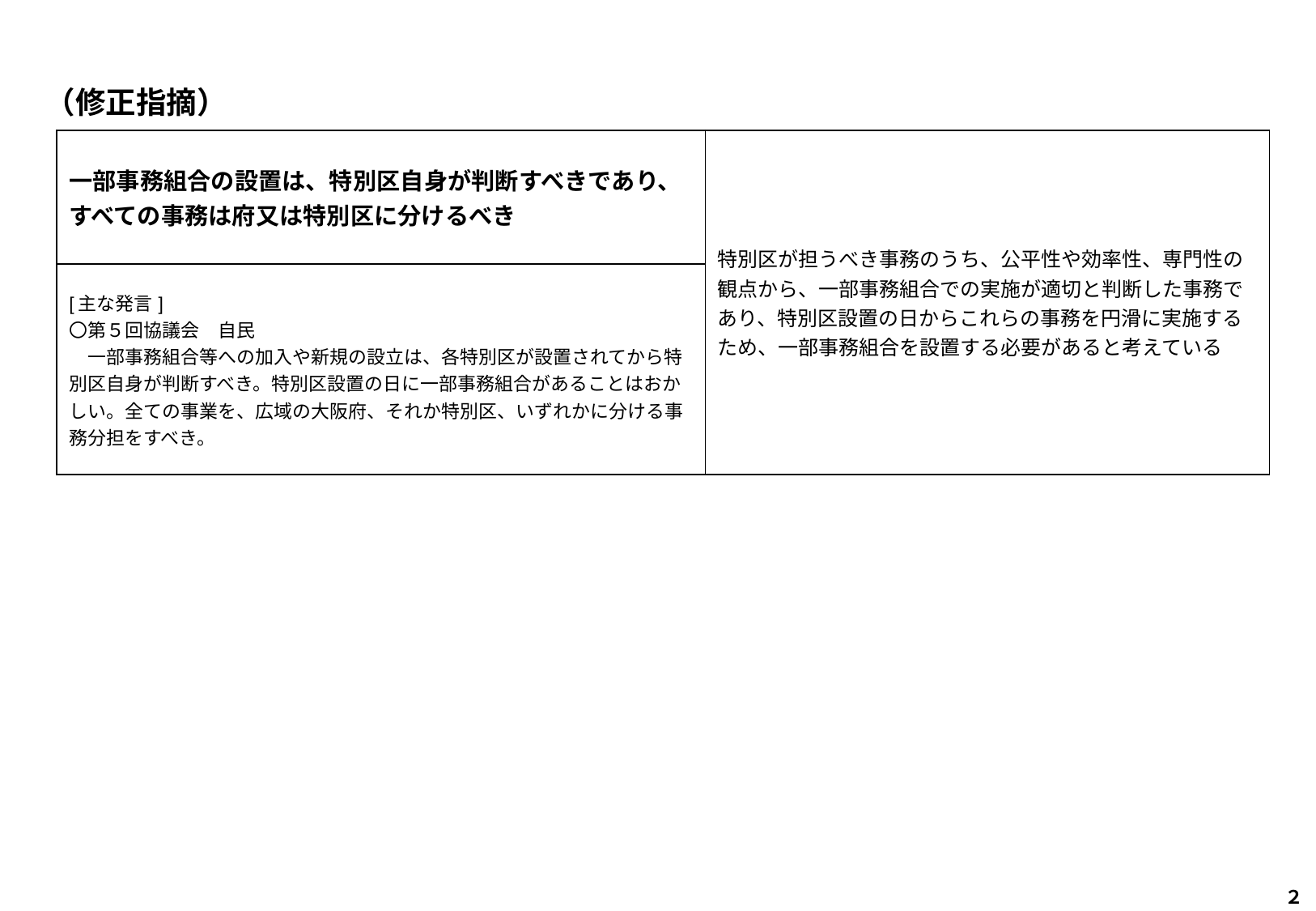

（修正指摘）
| 一部事務組合の設置は、特別区自身が判断すべきであり、すべての事務は府又は特別区に分けるべき | 特別区が担うべき事務のうち、公平性や効率性、専門性の観点から、一部事務組合での実施が適切と判断した事務であり、特別区設置の日からこれらの事務を円滑に実施するため、一部事務組合を設置する必要があると考えている |
| --- | --- |
| [主な発言] 〇第５回協議会　自民 　一部事務組合等への加入や新規の設立は、各特別区が設置されてから特別区自身が判断すべき。特別区設置の日に一部事務組合があることはおかしい。全ての事業を、広域の大阪府、それか特別区、いずれかに分ける事務分担をすべき。 |  |
２